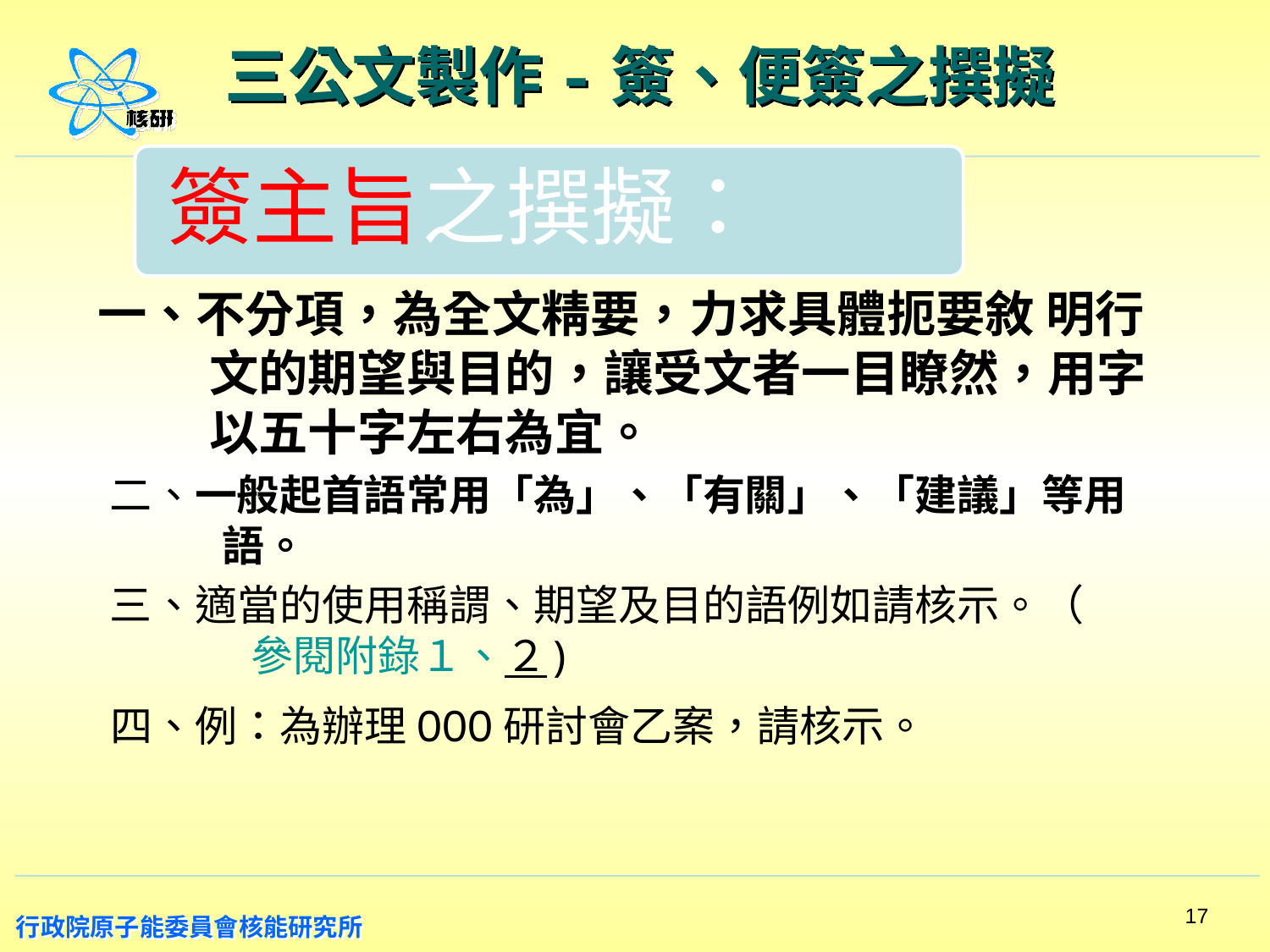

# 三公文製作-簽、便簽之撰擬
簽主旨之撰擬：
一、不分項，為全文精要，力求具體扼要敘 明行文的期望與目的，讓受文者一目瞭然，用字以五十字左右為宜。
二、一般起首語常用「為」、「有關」、「建議」等用語。
三、適當的使用稱謂、期望及目的語例如請核示。（參閱附錄１、２)
四、例：為辦理OOO研討會乙案，請核示。
17